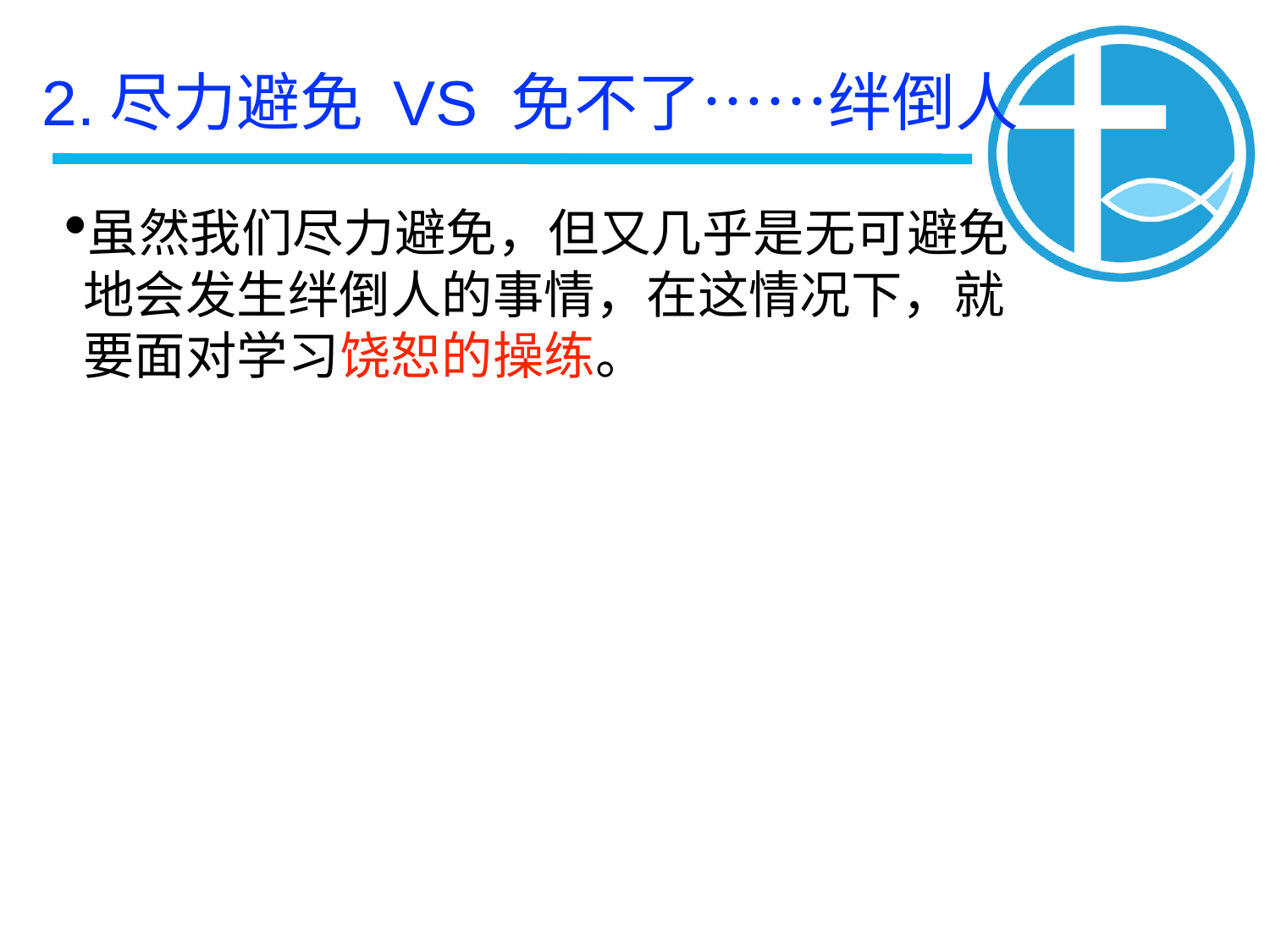

2.尽力避免 VS 免不了……绊倒人
虽然我们尽力避免，但又几乎是无可避免地会发生绊倒人的事情，在这情况下，就要面对学习饶恕的操练。